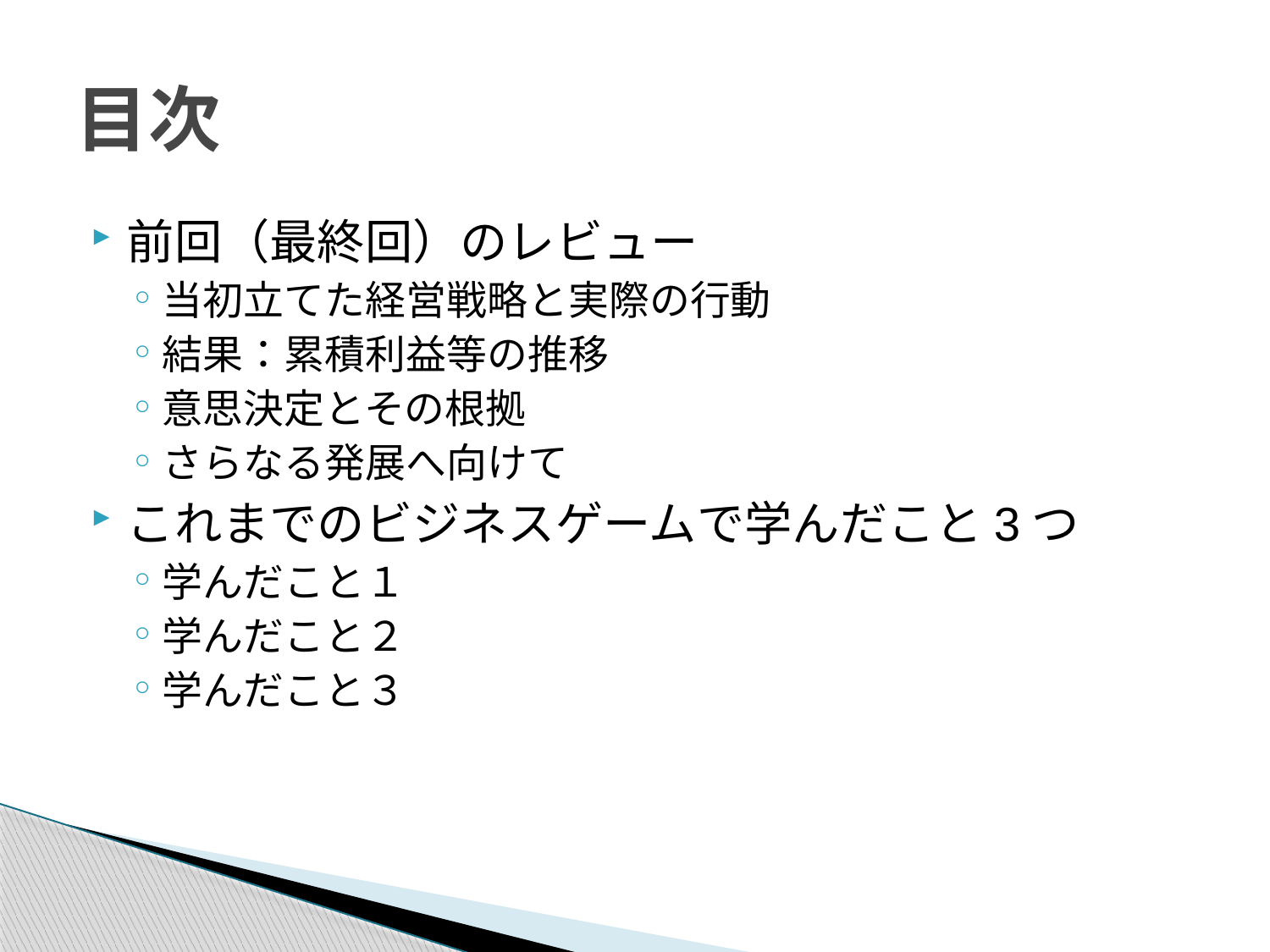

# 目次
前回（最終回）のレビュー
当初立てた経営戦略と実際の行動
結果：累積利益等の推移
意思決定とその根拠
さらなる発展へ向けて
これまでのビジネスゲームで学んだこと3つ
学んだこと１
学んだこと２
学んだこと３